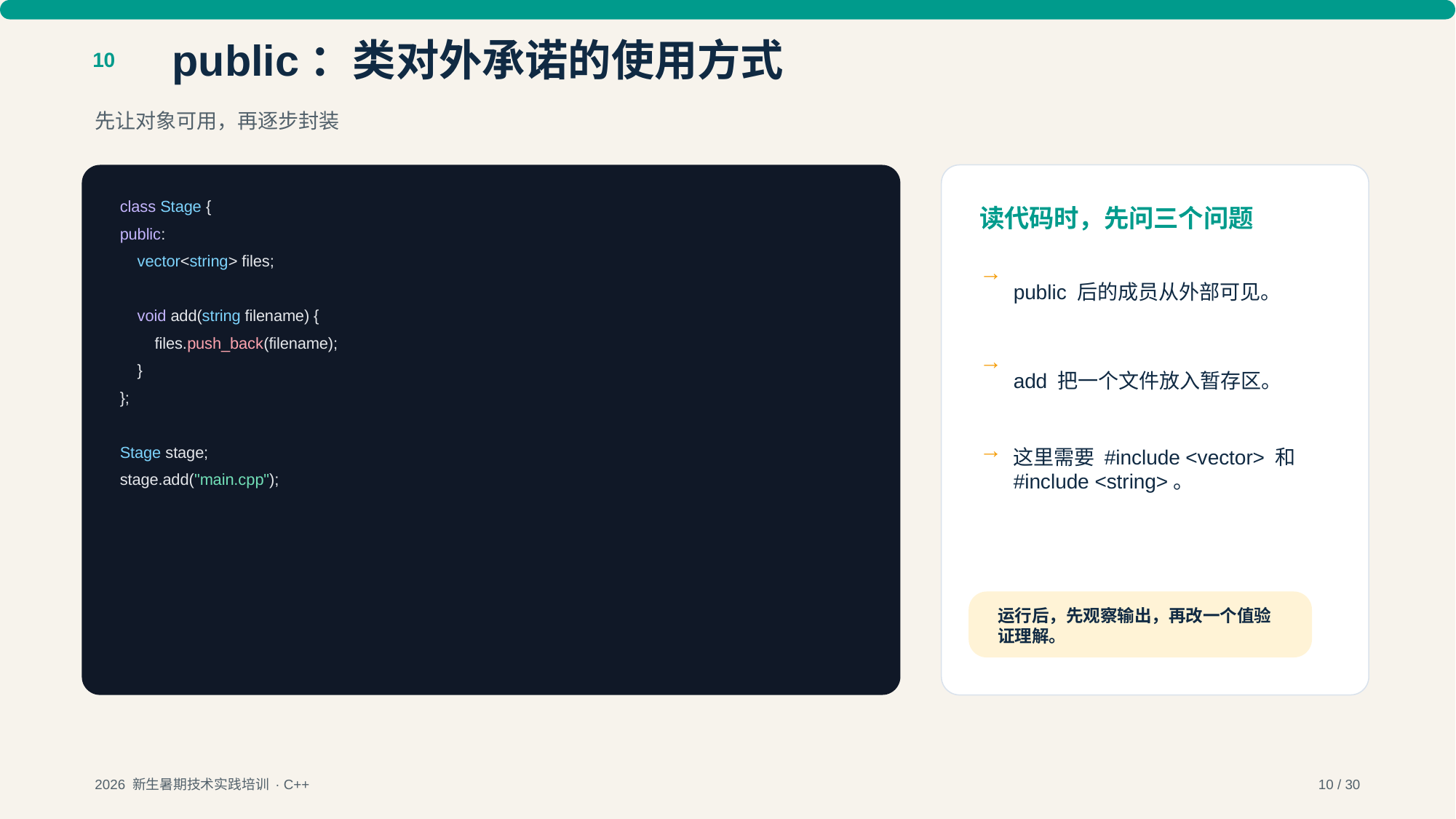

public：类对外承诺的使用方式
10
先让对象可用，再逐步封装

class Stage {
读代码时，先问三个问题
public:
    vector<string> files;
→
public 后的成员从外部可见。

    void add(string filename) {
        files.push_back(filename);
→
add 把一个文件放入暂存区。
    }
};

→
这里需要 #include <vector> 和 #include <string>。
Stage stage;
stage.add("main.cpp");

运行后，先观察输出，再改一个值验证理解。
2026 新生暑期技术实践培训 · C++
10 / 30